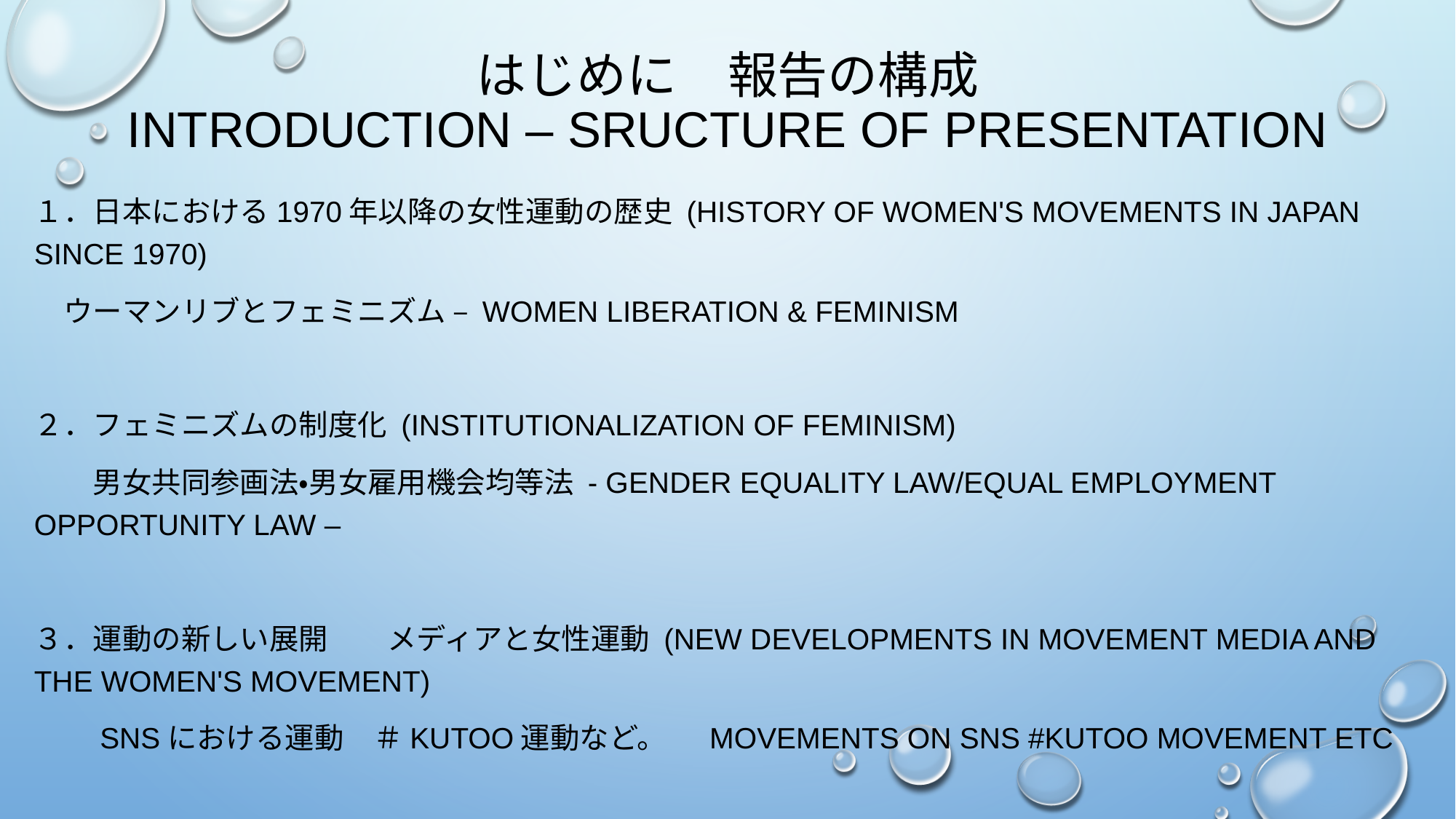

# はじめに　報告の構成 Introduction – Sructure of Presentation
１．日本における1970年以降の女性運動の歴史 (History of women's movements in Japan since 1970)
　ウーマンリブとフェミニズム – Women Liberation & Feminism

２．フェミニズムの制度化 (InstituTionalization of Feminism)
　　男女共同参画法・男女雇用機会均等法 - Gender Equality Law/Equal Employment Opportunity Law –

３．運動の新しい展開　　メディアと女性運動 (New Developments in Movement Media and the Women's Movement)
　　SNSにおける運動　＃Kutoo運動など。　 Movements on SNS #KUTOO Movement etc